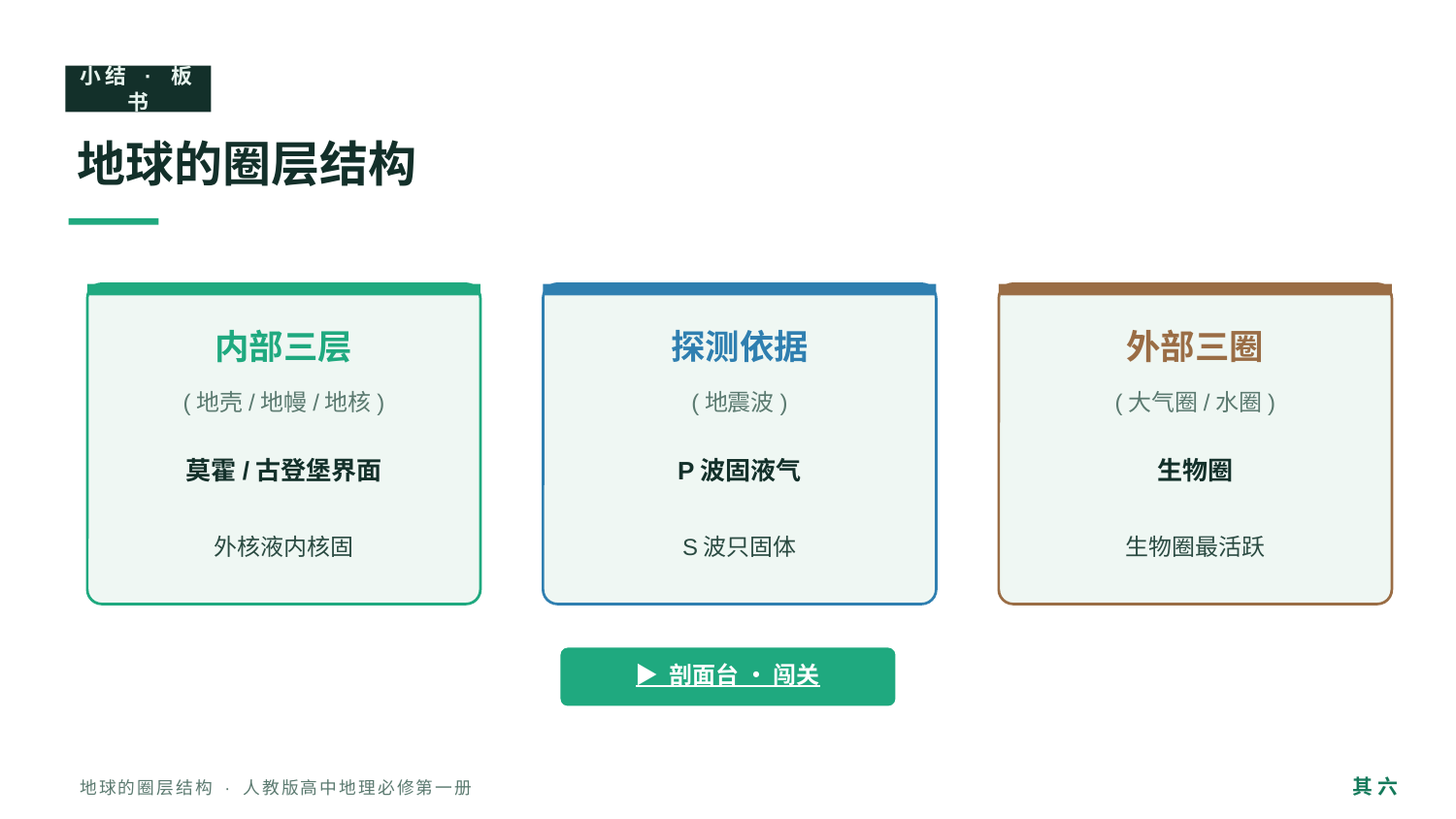

小结 · 板书

地球的圈层结构

内部三层
探测依据
外部三圈
(地壳/地幔/地核)
(地震波)
(大气圈/水圈)
莫霍/古登堡界面
P波固液气
生物圈
外核液内核固
S波只固体
生物圈最活跃
▶  剖面台 · 闯关

其 六
地球的圈层结构 · 人教版高中地理必修第一册